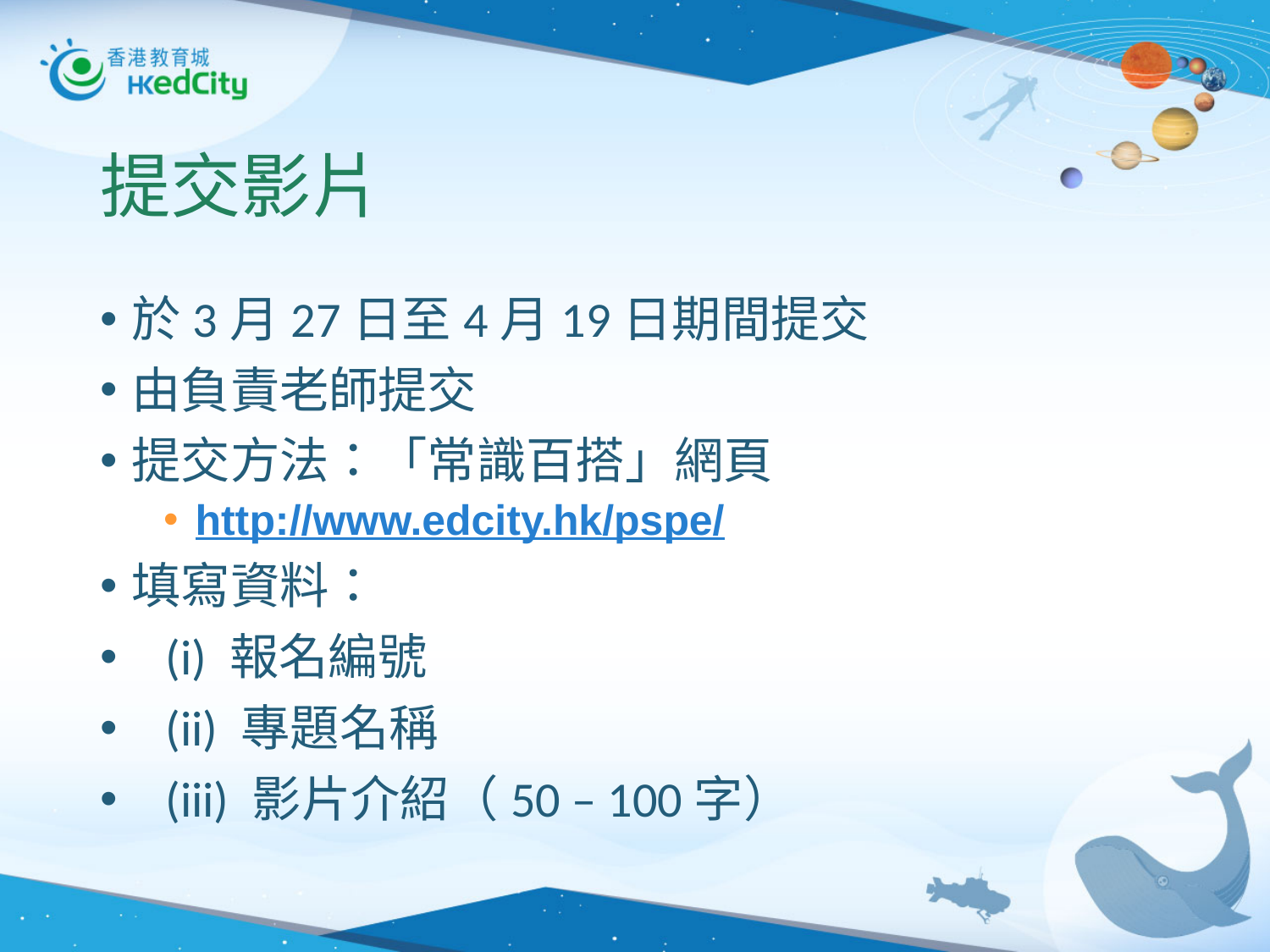

# 提交影片
於3月27日至4月19日期間提交
由負責老師提交
提交方法：「常識百搭」網頁
http://www.edcity.hk/pspe/
填寫資料：
   (i) 報名編號
   (ii) 專題名稱
   (iii) 影片介紹（50 – 100字）